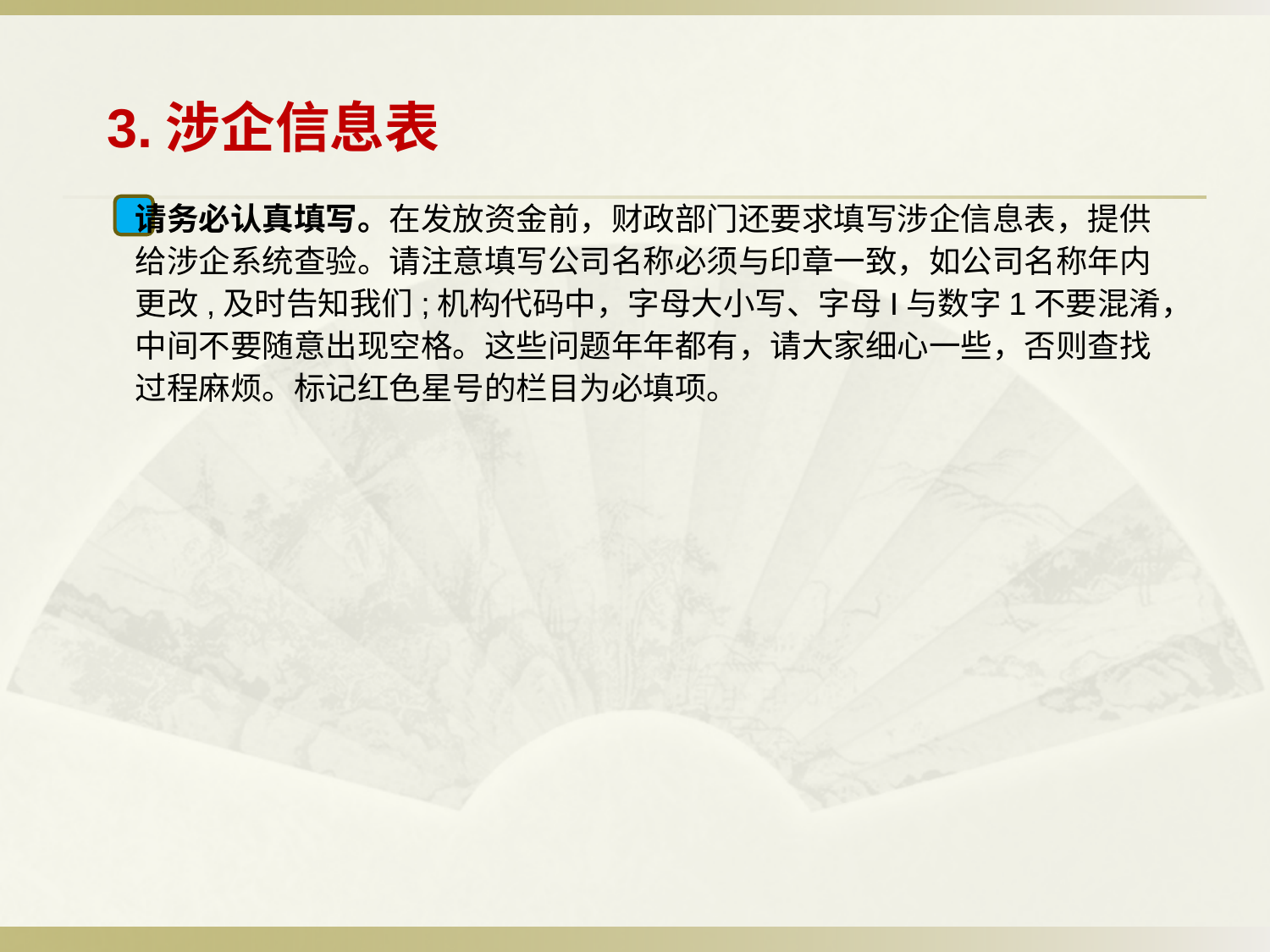

# 3.涉企信息表

       请务必认真填写。在发放资金前，财政部门还要求填写涉企信息表，提供
       给涉企系统查验。请注意填写公司名称必须与印章一致，如公司名称年内
       更改,及时告知我们;机构代码中，字母大小写、字母I与数字1不要混淆，
       中间不要随意出现空格。这些问题年年都有，请大家细心一些，否则查找
       过程麻烦。标记红色星号的栏目为必填项。